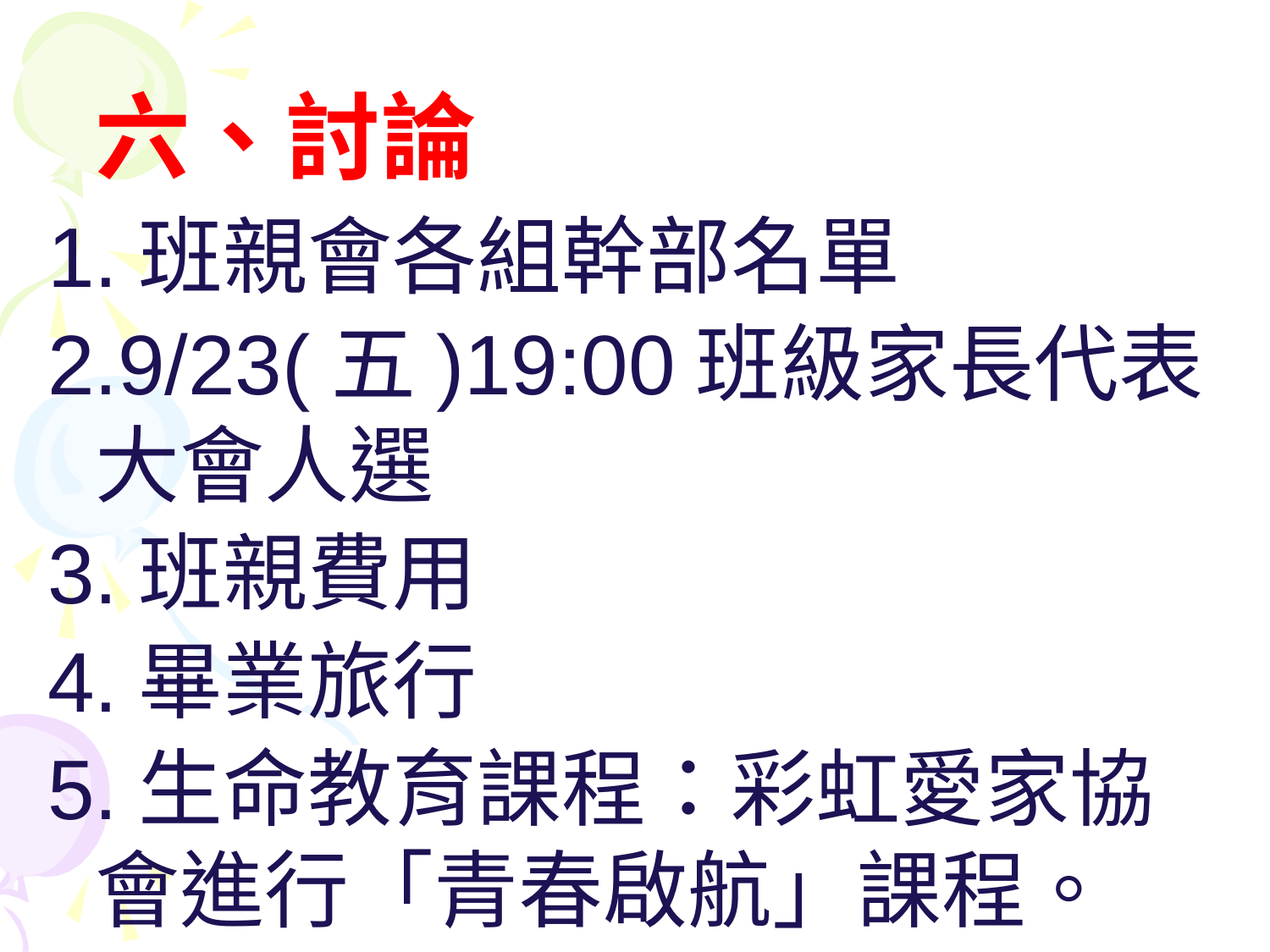

六、討論
1.班親會各組幹部名單
2.9/23(五)19:00班級家長代表大會人選
3.班親費用
4.畢業旅行
5.生命教育課程：彩虹愛家協會進行「青春啟航」課程。